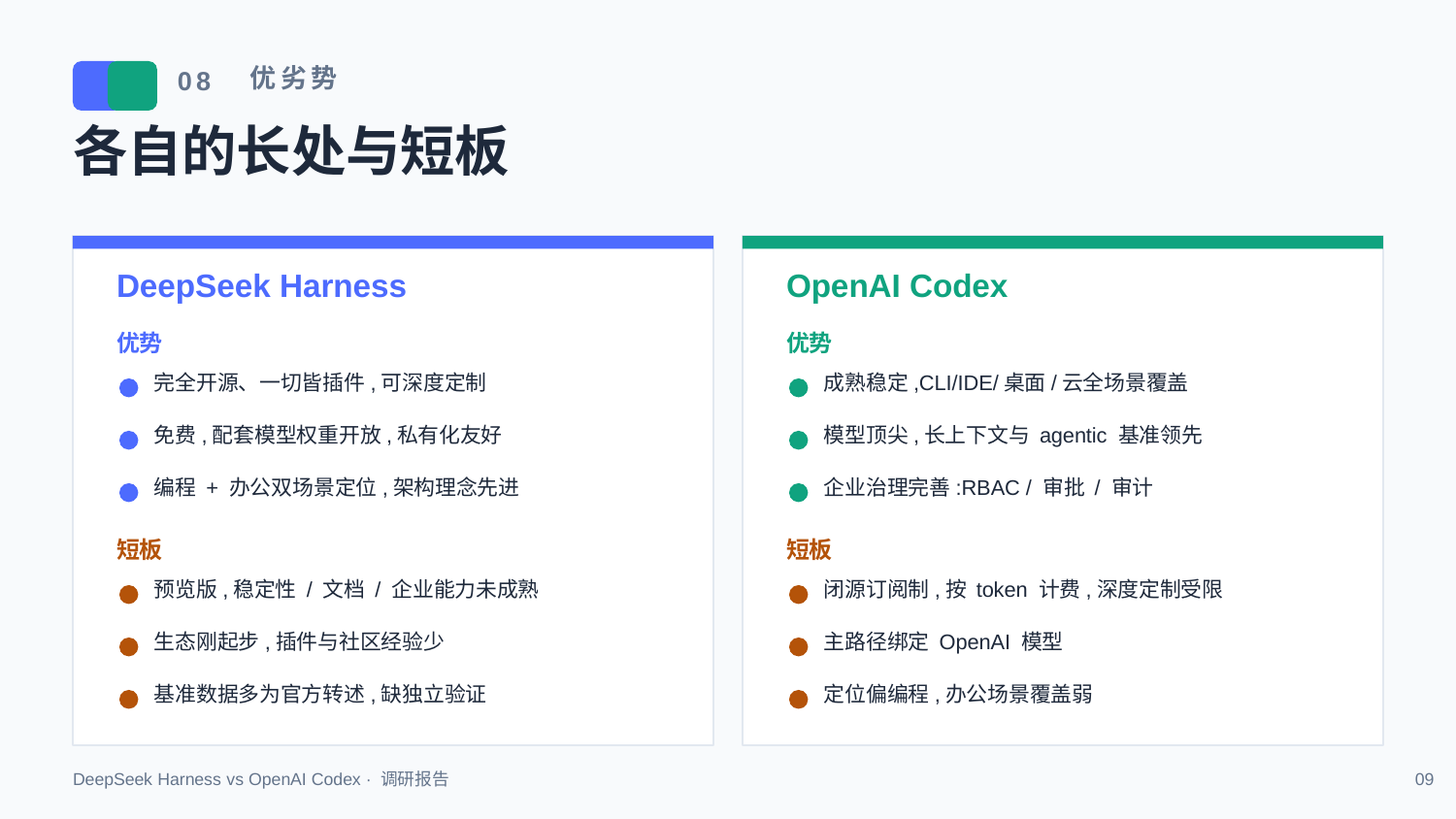

优劣势
08
各自的长处与短板

DeepSeek Harness
OpenAI Codex
优势
优势
完全开源、一切皆插件,可深度定制
成熟稳定,CLI/IDE/桌面/云全场景覆盖

免费,配套模型权重开放,私有化友好
模型顶尖,长上下文与 agentic 基准领先

编程 + 办公双场景定位,架构理念先进
企业治理完善:RBAC / 审批 / 审计

短板
短板
预览版,稳定性 / 文档 / 企业能力未成熟
闭源订阅制,按 token 计费,深度定制受限

生态刚起步,插件与社区经验少
主路径绑定 OpenAI 模型

基准数据多为官方转述,缺独立验证
定位偏编程,办公场景覆盖弱

DeepSeek Harness vs OpenAI Codex · 调研报告
09